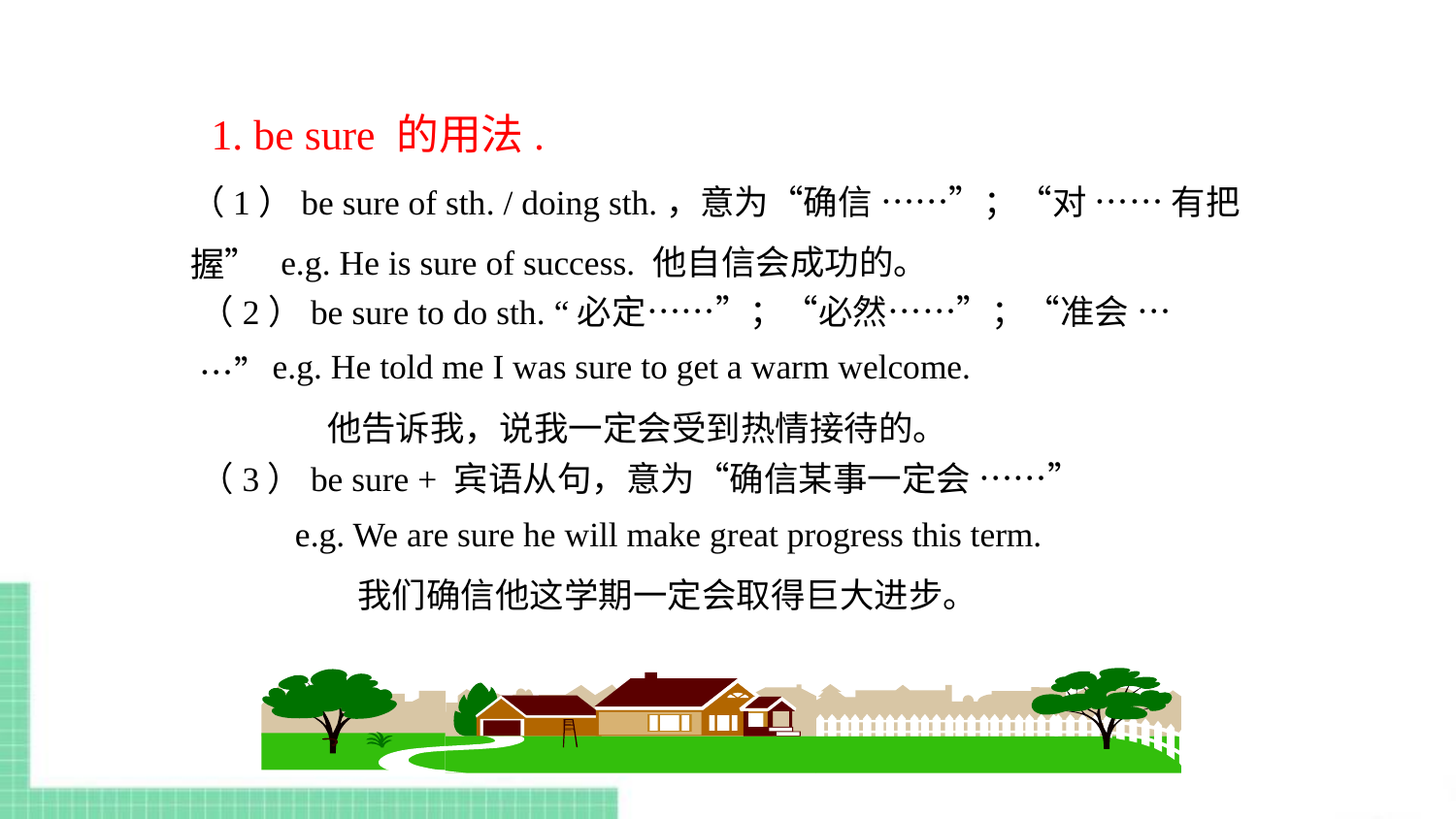

1. be sure 的用法.
（1）be sure of sth. / doing sth.，意为“确信 ……”；“对 …… 有把握”
e.g. He is sure of success. 他自信会成功的。
（2）be sure to do sth. “必定……”；“必然……”；“准会 ……”
e.g. He told me I was sure to get a warm welcome.
      他告诉我，说我一定会受到热情接待的。
（3）be sure + 宾语从句，意为“确信某事一定会 ……”
e.g. We are sure he will make great progress this term.
       我们确信他这学期一定会取得巨大进步。